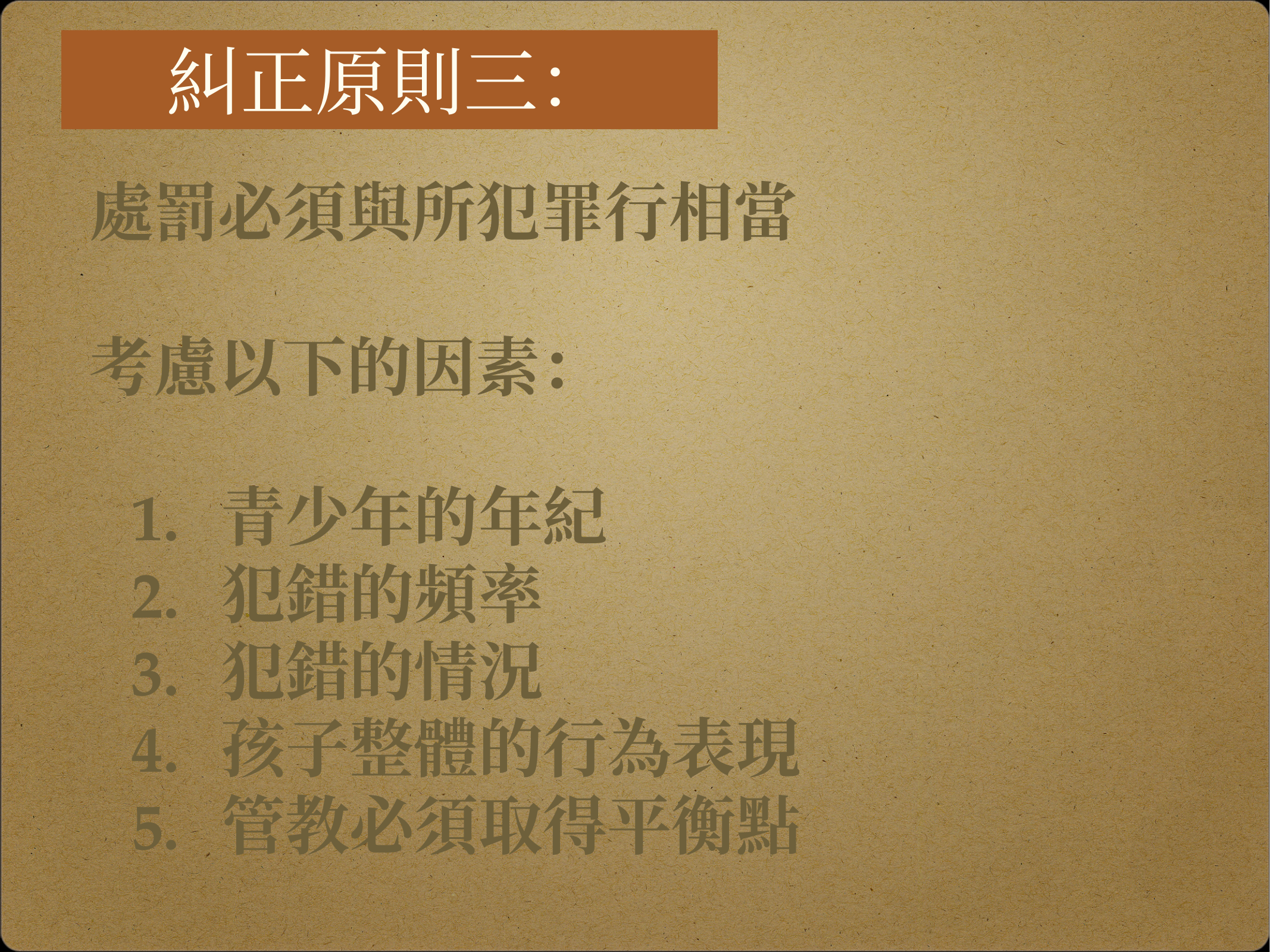

糾正原則三：
處罰必須與所犯罪行相當

考慮以下的因素：
青少年的年紀
犯錯的頻率
犯錯的情況
孩子整體的行為表現
管教必須取得平衡點